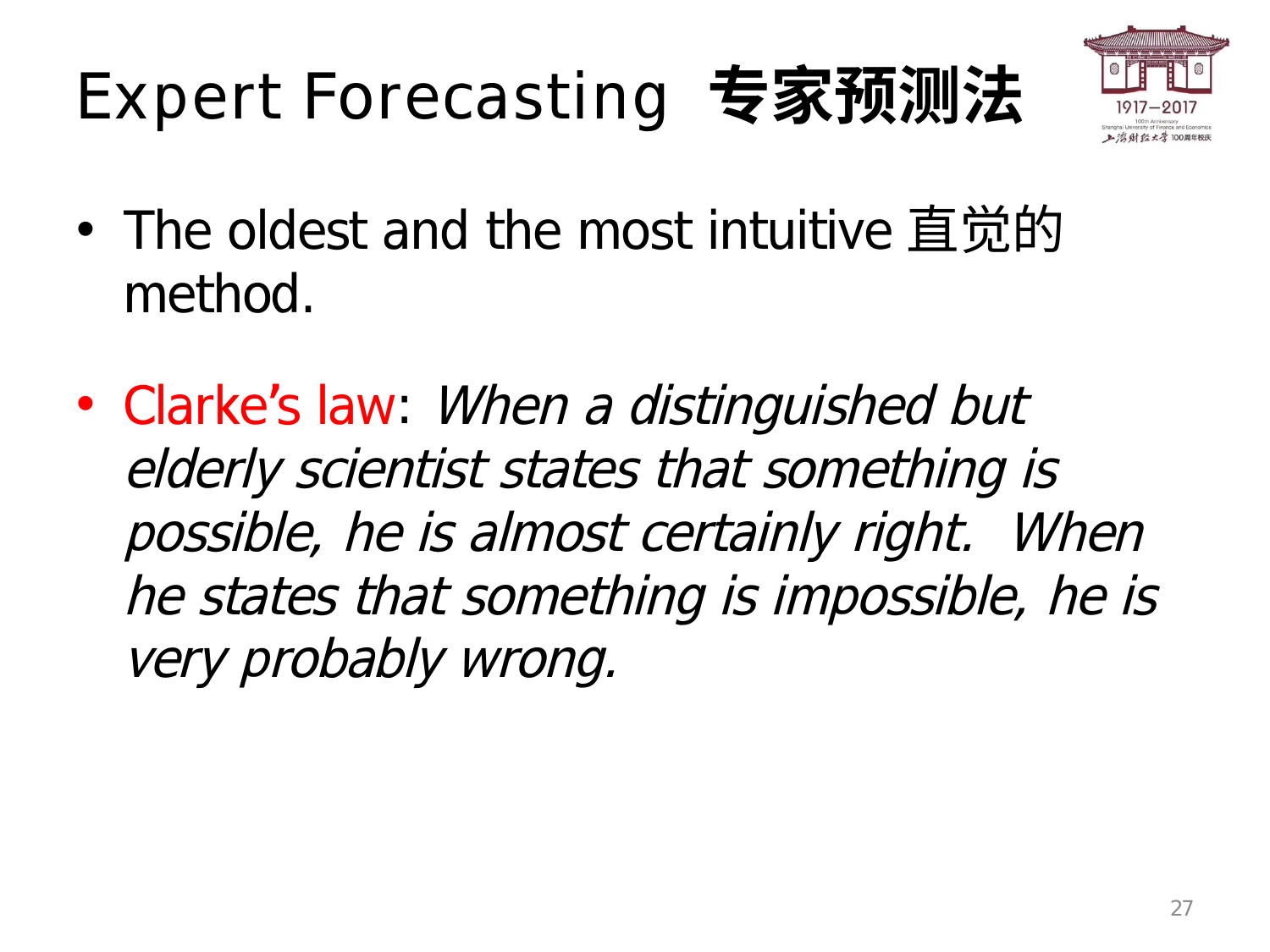

# Expert Forecasting 专家预测法
The oldest and the most intuitive直觉的  method.
Clarke’s law: When a distinguished but elderly scientist states that something is possible, he is almost certainly right.  When he states that something is impossible, he is very probably wrong.

27